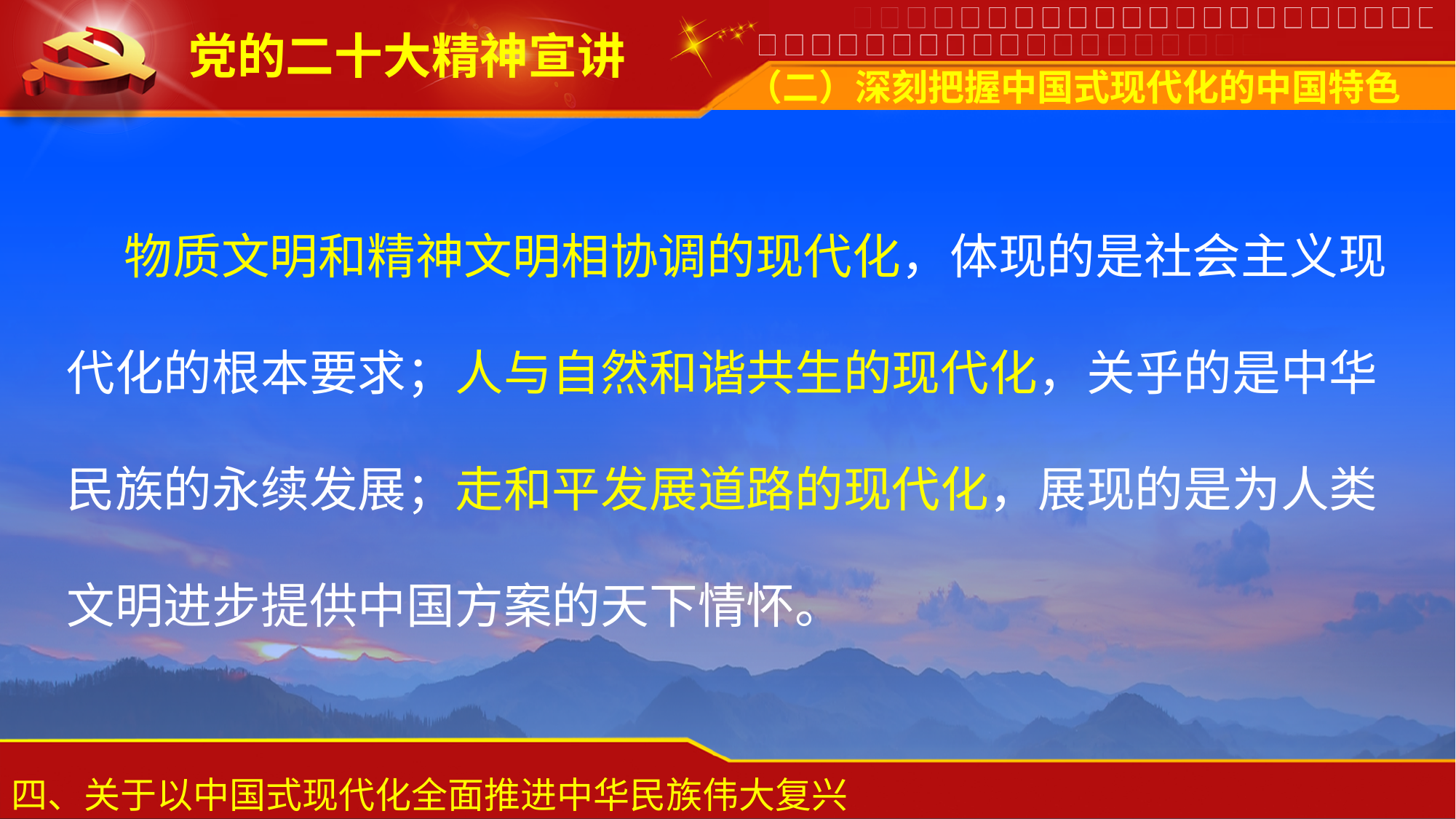

党的二十大精神宣讲
（二）深刻把握中国式现代化的中国特色
     物质文明和精神文明相协调的现代化，体现的是社会主义现代化的根本要求；人与自然和谐共生的现代化，关乎的是中华民族的永续发展；走和平发展道路的现代化，展现的是为人类文明进步提供中国方案的天下情怀。
四、关于以中国式现代化全面推进中华民族伟大复兴